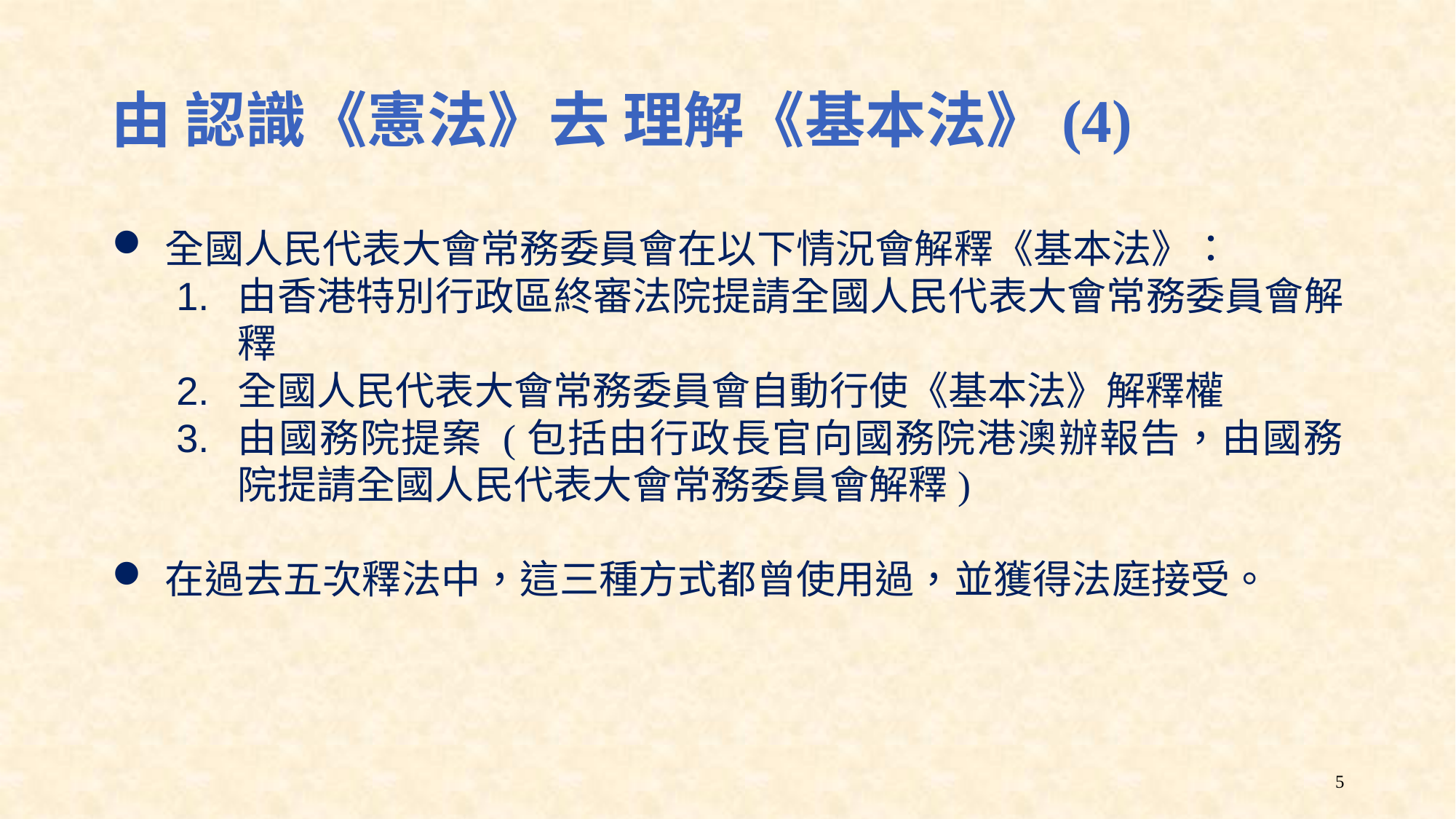

# 由 認識《憲法》去 理解《基本法》(4)
全國人民代表大會常務委員會在以下情況會解釋《基本法》：
由香港特別行政區終審法院提請全國人民代表大會常務委員會解釋
全國人民代表大會常務委員會自動行使《基本法》解釋權
由國務院提案 (包括由行政長官向國務院港澳辦報告，由國務院提請全國人民代表大會常務委員會解釋)

在過去五次釋法中，這三種方式都曾使用過，並獲得法庭接受。
5